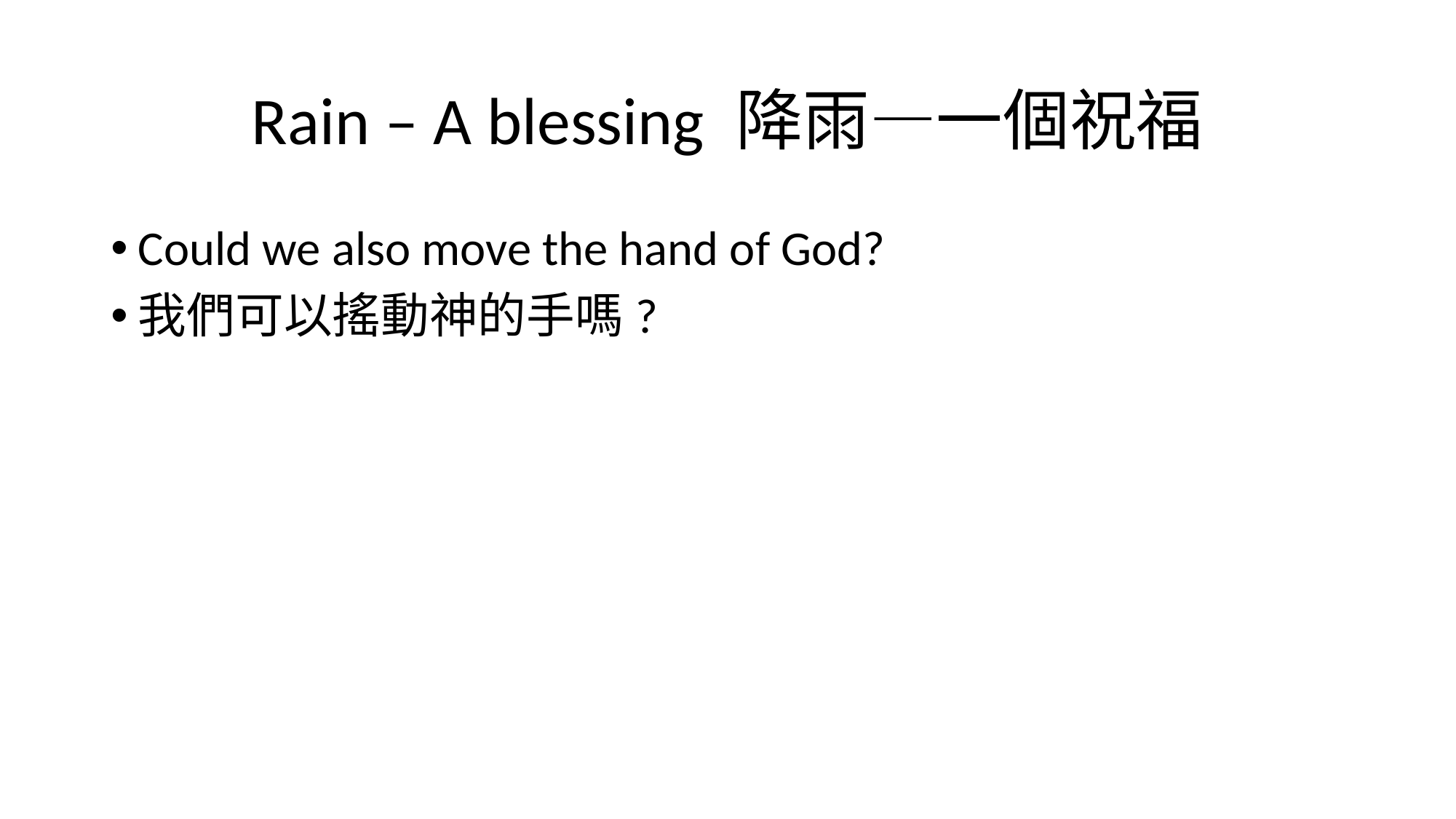

# Rain – A blessing 降雨—一個祝福
Could we also move the hand of God?
我們可以搖動神的手嗎?